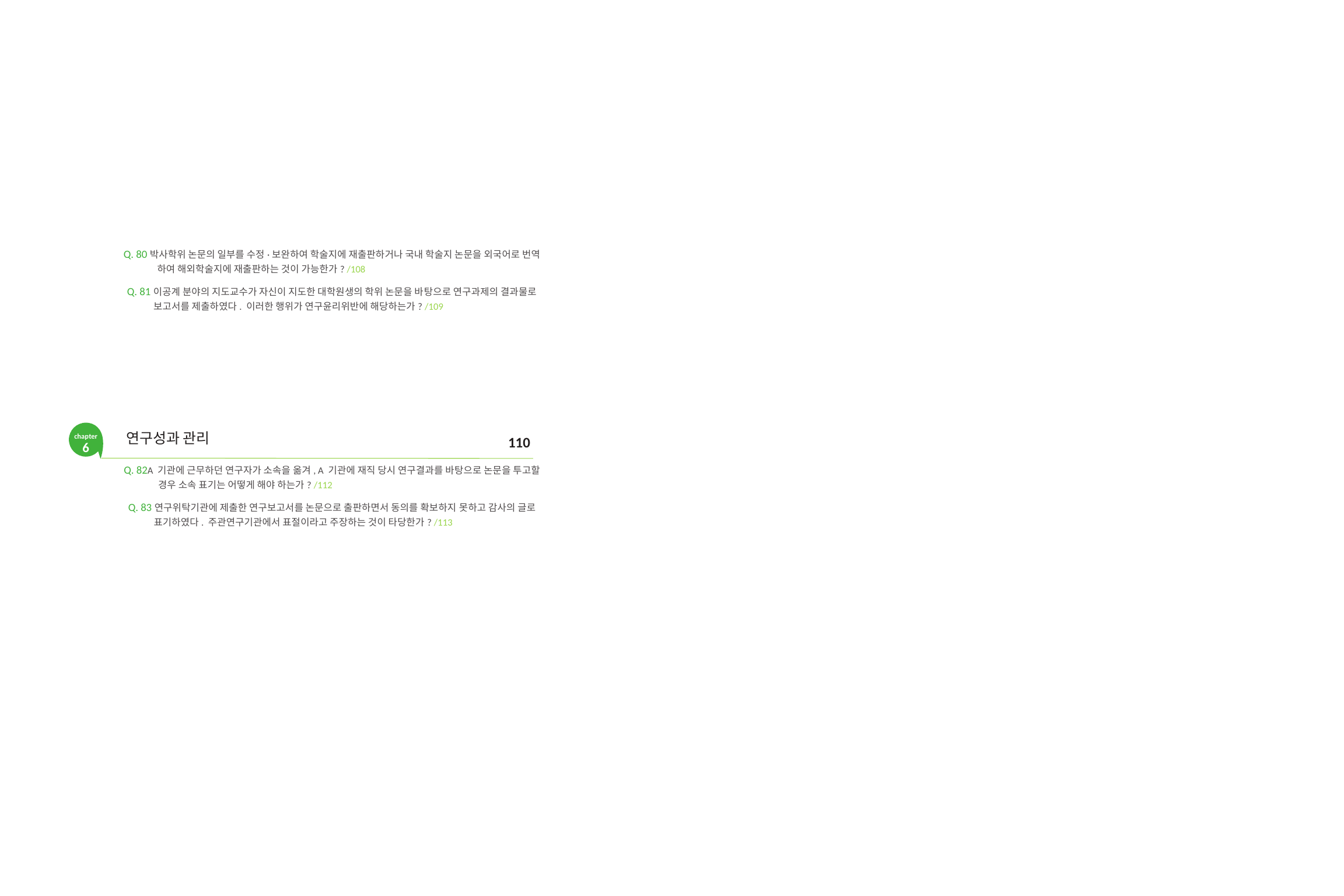

Q. 80박사학위 논문의 일부를 수정·보완하여 학술지에 재출판하거나 국내 학술지 논문을 외국어로 번역
하여 해외학술지에 재출판하는 것이 가능한가? /108
Q. 81이공계 분야의 지도교수가 자신이 지도한 대학원생의 학위 논문을 바탕으로 연구과제의 결과물로
보고서를 제출하였다. 이러한 행위가 연구윤리위반에 해당하는가? /109
chapter
6
연구성과 관리
110
Q. 82A 기관에 근무하던 연구자가 소속을 옮겨, A 기관에 재직 당시 연구결과를 바탕으로 논문을 투고할
경우 소속 표기는 어떻게 해야 하는가? /112
Q. 83연구위탁기관에 제출한 연구보고서를 논문으로 출판하면서 동의를 확보하지 못하고 감사의 글로
표기하였다. 주관연구기관에서 표절이라고 주장하는 것이 타당한가? /113